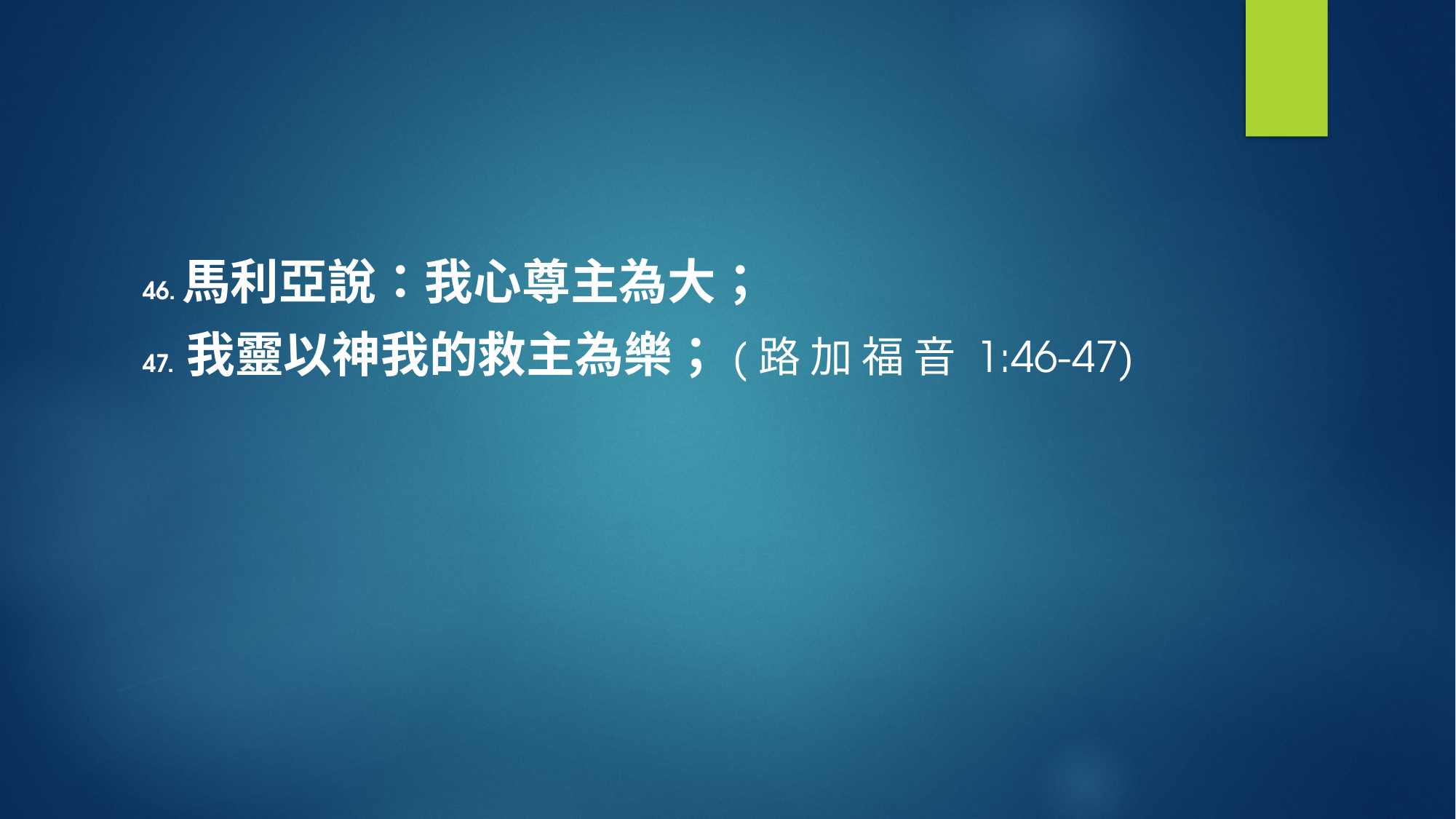

46.馬利亞說：我心尊主為大；
47. 我靈以神我的救主為樂；(路 加 福 音 1:46-47)